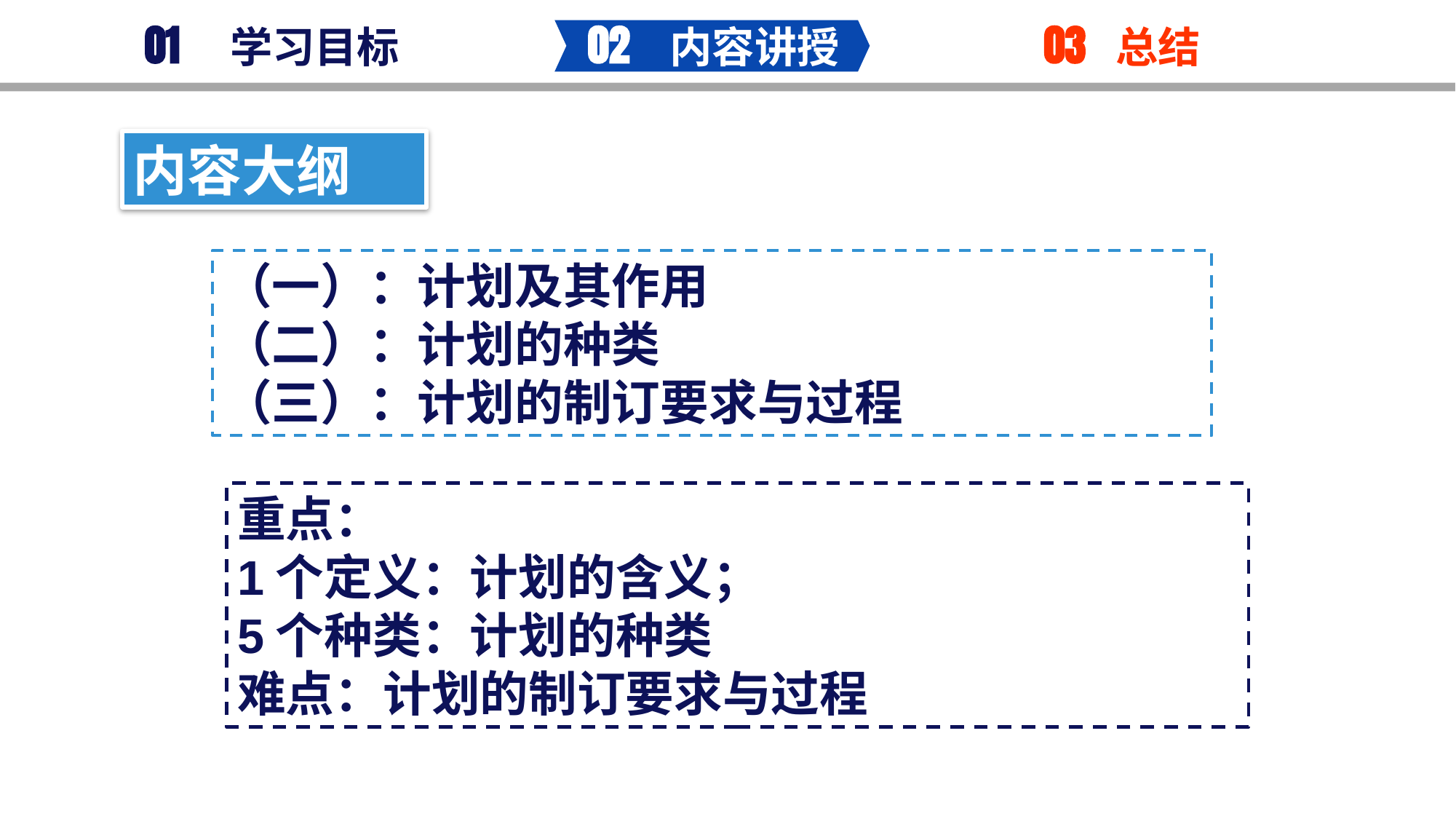

02   内容讲授
03  总结
01    学习目标

内容大纲
（一）：计划及其作用
（二）：计划的种类
（三）：计划的制订要求与过程
重点：
1个定义：计划的含义；
5个种类：计划的种类
难点：计划的制订要求与过程